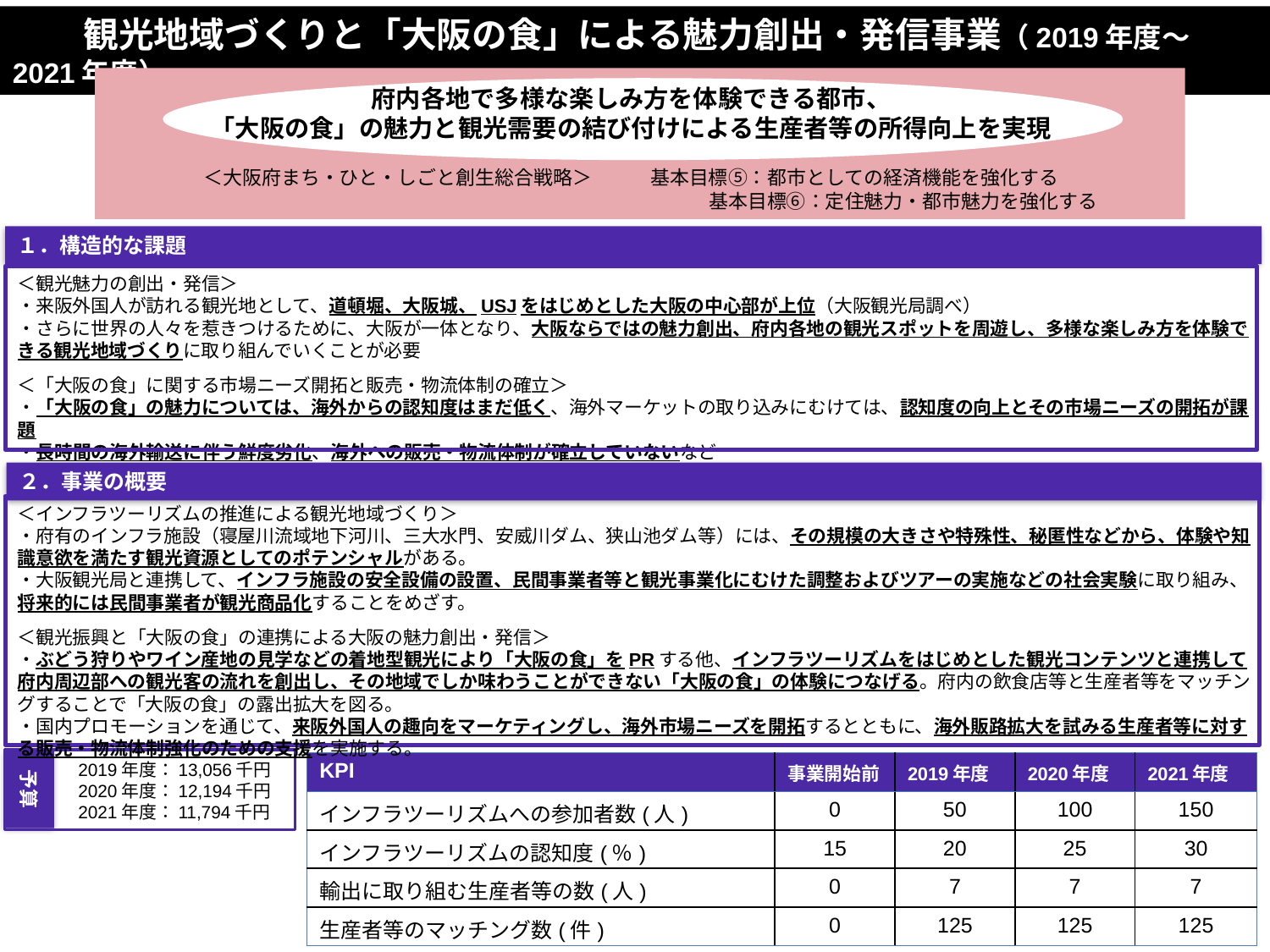

観光地域づくりと「大阪の食」による魅力創出・発信事業（2019年度～2021年度）

府内各地で多様な楽しみ方を体験できる都市、
「大阪の食」の魅力と観光需要の結び付けによる生産者等の所得向上を実現

＜大阪府まち・ひと・しごと創生総合戦略＞　　　基本目標⑤：都市としての経済機能を強化する
　　　　　　　　　　　　　　　　　　　　　　　　　　　　基本目標⑥：定住魅力・都市魅力を強化する

１．構造的な課題

＜観光魅力の創出・発信＞
・来阪外国人が訪れる観光地として、道頓堀、大阪城、USJをはじめとした大阪の中心部が上位（大阪観光局調べ）
・さらに世界の人々を惹きつけるために、大阪が一体となり、大阪ならではの魅力創出、府内各地の観光スポットを周遊し、多様な楽しみ方を体験できる観光地域づくりに取り組んでいくことが必要

＜「大阪の食」に関する市場ニーズ開拓と販売・物流体制の確立＞
・「大阪の食」の魅力については、海外からの認知度はまだ低く、海外マーケットの取り込みにむけては、認知度の向上とその市場ニーズの開拓が課題
・長時間の海外輸送に伴う鮮度劣化、海外への販売・物流体制が確立していないなど
２．事業の概要
＜インフラツーリズムの推進による観光地域づくり＞
・府有のインフラ施設（寝屋川流域地下河川、三大水門、安威川ダム、狭山池ダム等）には、その規模の大きさや特殊性、秘匿性などから、体験や知識意欲を満たす観光資源としてのポテンシャルがある。
・大阪観光局と連携して、インフラ施設の安全設備の設置、民間事業者等と観光事業化にむけた調整およびツアーの実施などの社会実験に取り組み、将来的には民間事業者が観光商品化することをめざす。

＜観光振興と「大阪の食」の連携による大阪の魅力創出・発信＞
・ぶどう狩りやワイン産地の見学などの着地型観光により「大阪の食」をPRする他、インフラツーリズムをはじめとした観光コンテンツと連携して府内周辺部への観光客の流れを創出し、その地域でしか味わうことができない「大阪の食」の体験につなげる。府内の飲食店等と生産者等をマッチングすることで「大阪の食」の露出拡大を図る。
・国内プロモーションを通じて、来阪外国人の趣向をマーケティングし、海外市場ニーズを開拓するとともに、海外販路拡大を試みる生産者等に対する販売・物流体制強化のための支援を実施する。

予算

2019年度：13,056千円
2020年度：12,194千円
2021年度：11,794千円
| KPI | 事業開始前 | 2019年度 | 2020年度 | 2021年度 |
| --- | --- | --- | --- | --- |
| インフラツーリズムへの参加者数(人) | 0 | 50 | 100 | 150 |
| インフラツーリズムの認知度(％) | 15 | 20 | 25 | 30 |
| 輸出に取り組む生産者等の数(人) | 0 | 7 | 7 | 7 |
| 生産者等のマッチング数(件) | 0 | 125 | 125 | 125 |